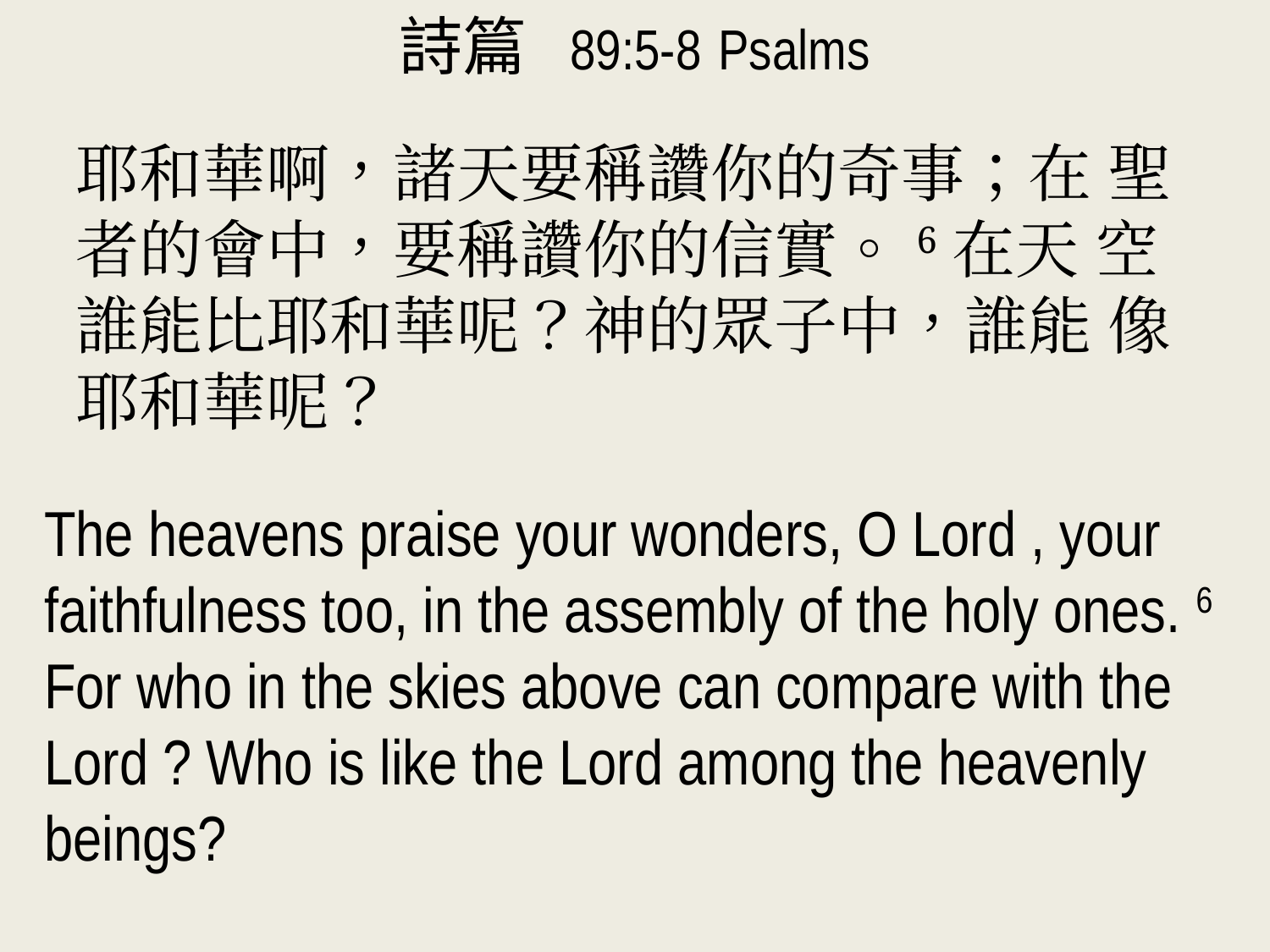

詩篇  89:5-8 Psalms
耶和華啊，諸天要稱讚你的奇事；在 聖者的會中，要稱讚你的信實。6在天 空誰能比耶和華呢？神的眾子中，誰能 像耶和華呢？
The heavens praise your wonders, O Lord , your faithfulness too, in the assembly of the holy ones. 6 For who in the skies above can compare with the Lord ? Who is like the Lord among the heavenly beings?